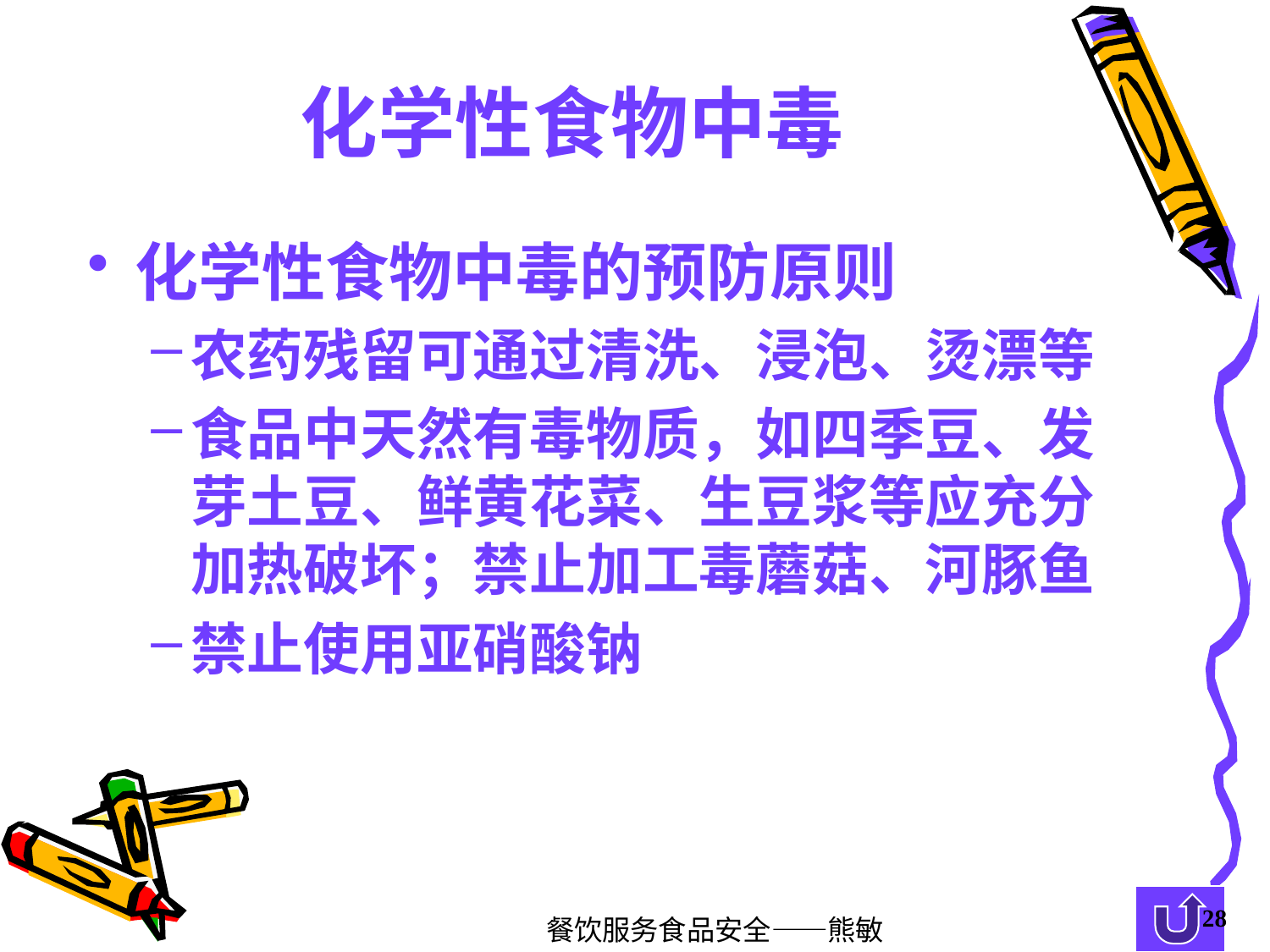

# 化学性食物中毒
化学性食物中毒的预防原则
农药残留可通过清洗、浸泡、烫漂等
食品中天然有毒物质，如四季豆、发芽土豆、鲜黄花菜、生豆浆等应充分加热破坏；禁止加工毒蘑菇、河豚鱼
禁止使用亚硝酸钠

28

餐饮服务食品安全——熊敏